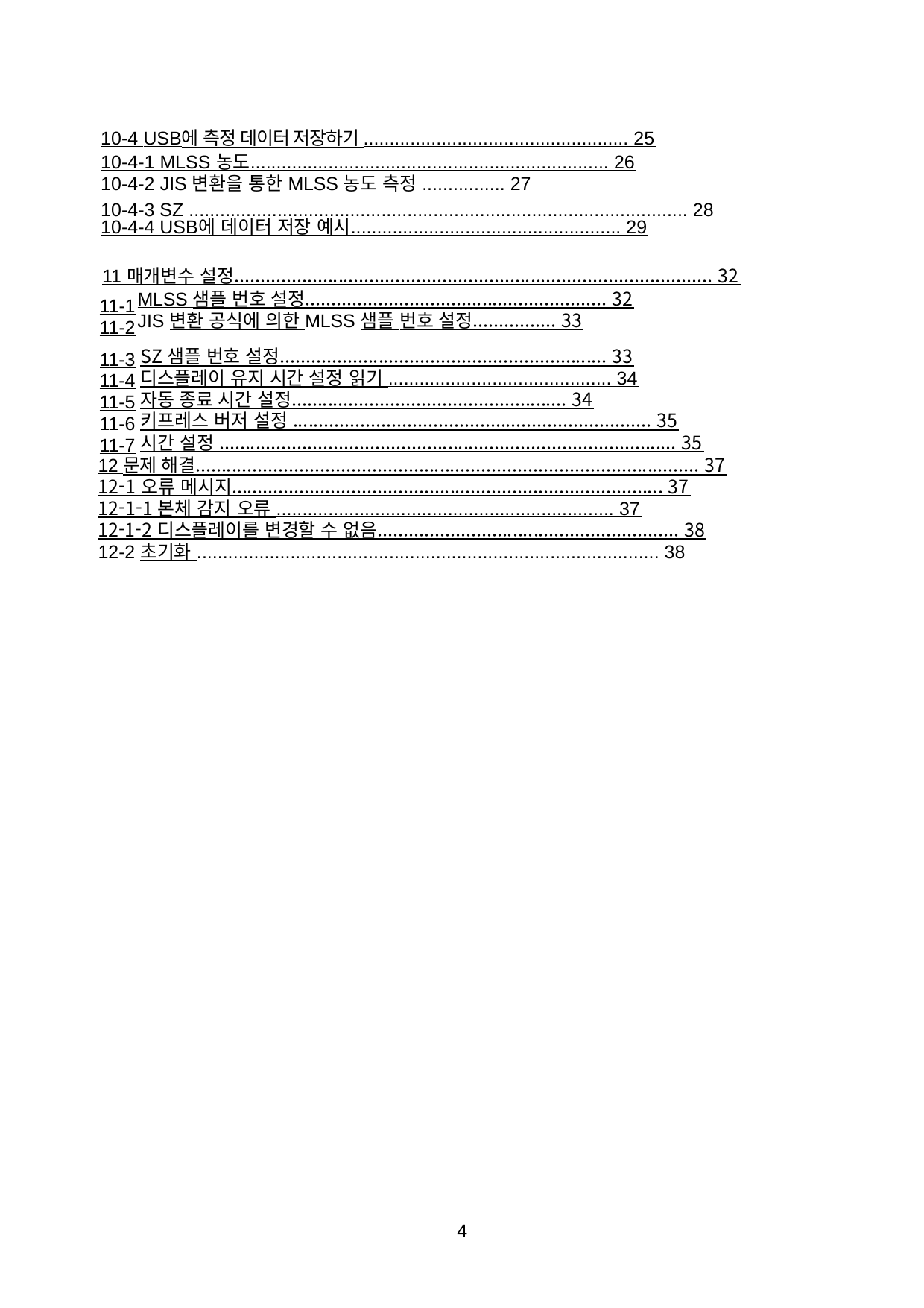

10-4 USB에 측정 데이터 저장하기 ................................................... 25
10-4-1 MLSS 농도..................................................................... 26
10-4-2 JIS 변환을 통한 MLSS 농도 측정 ................ 27
10-4-3 SZ ................................................................................................ 28
10-4-4 USB에 데이터 저장 예시.................................................... 29

11 매개변수 설정............................................................................................ 32
MLSS 샘플 번호 설정.......................................................... 32
JIS 변환 공식에 의한 MLSS 샘플 번호 설정................ 33
11-1
11-2
11-3
11-4
11-5
11-6
11-7
SZ 샘플 번호 설정............................................................... 33
디스플레이 유지 시간 설정 읽기 ........................................... 34
자동 종료 시간 설정..................................................... 34
키프레스 버저 설정 ..................................................................... 35
시간 설정 ........................................................................................ 35
12 문제 해결................................................................................................. 37
12-1 오류 메시지................................................................................... 37
12-1-1 본체 감지 오류 ................................................................. 37
12-1-2 디스플레이를 변경할 수 없음.......................................................... 38
12-2 초기화 ......................................................................................... 38
4